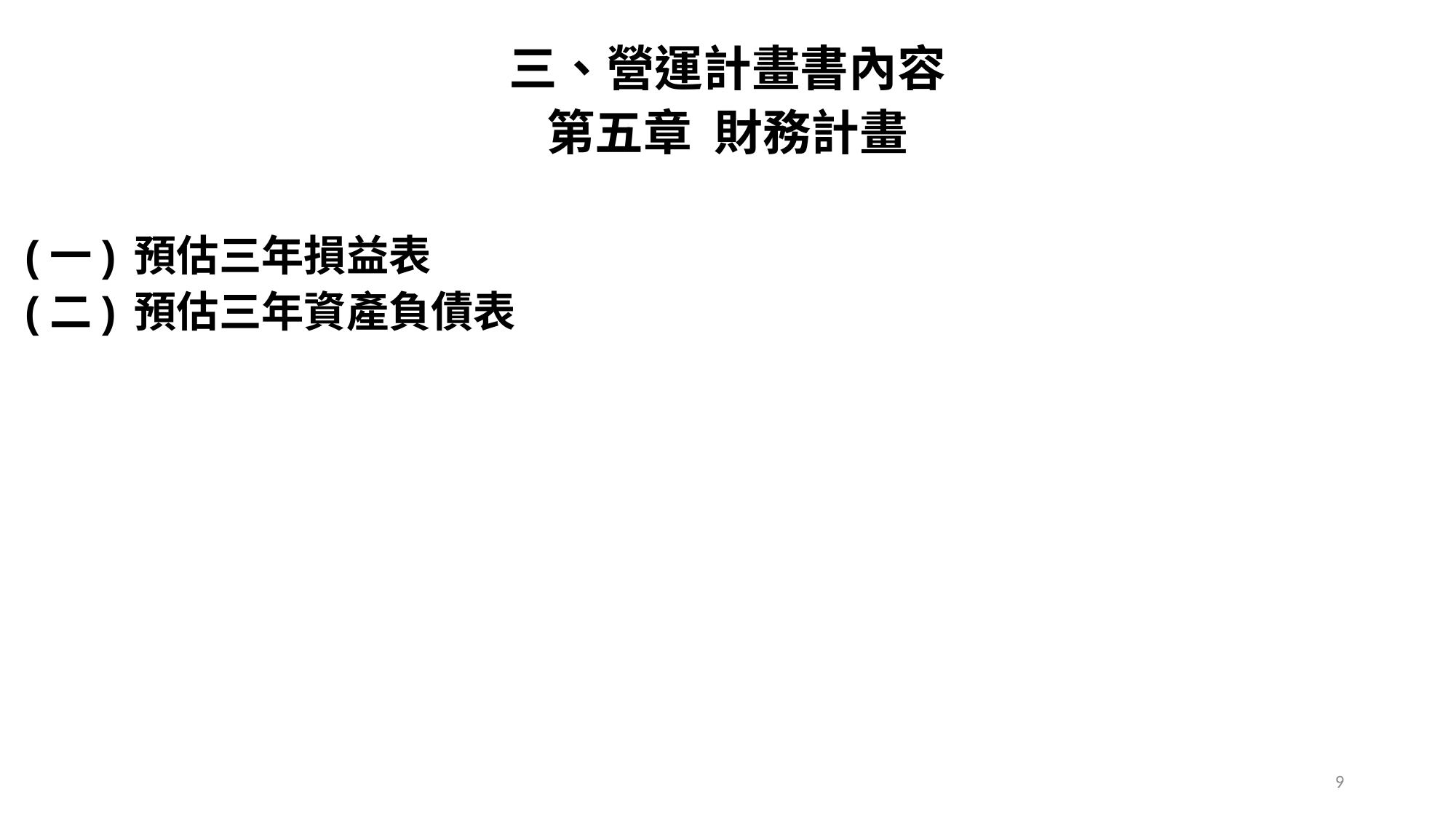

三、營運計畫書內容
第五章  財務計畫

(一)	預估三年損益表
(二)	預估三年資產負債表
9